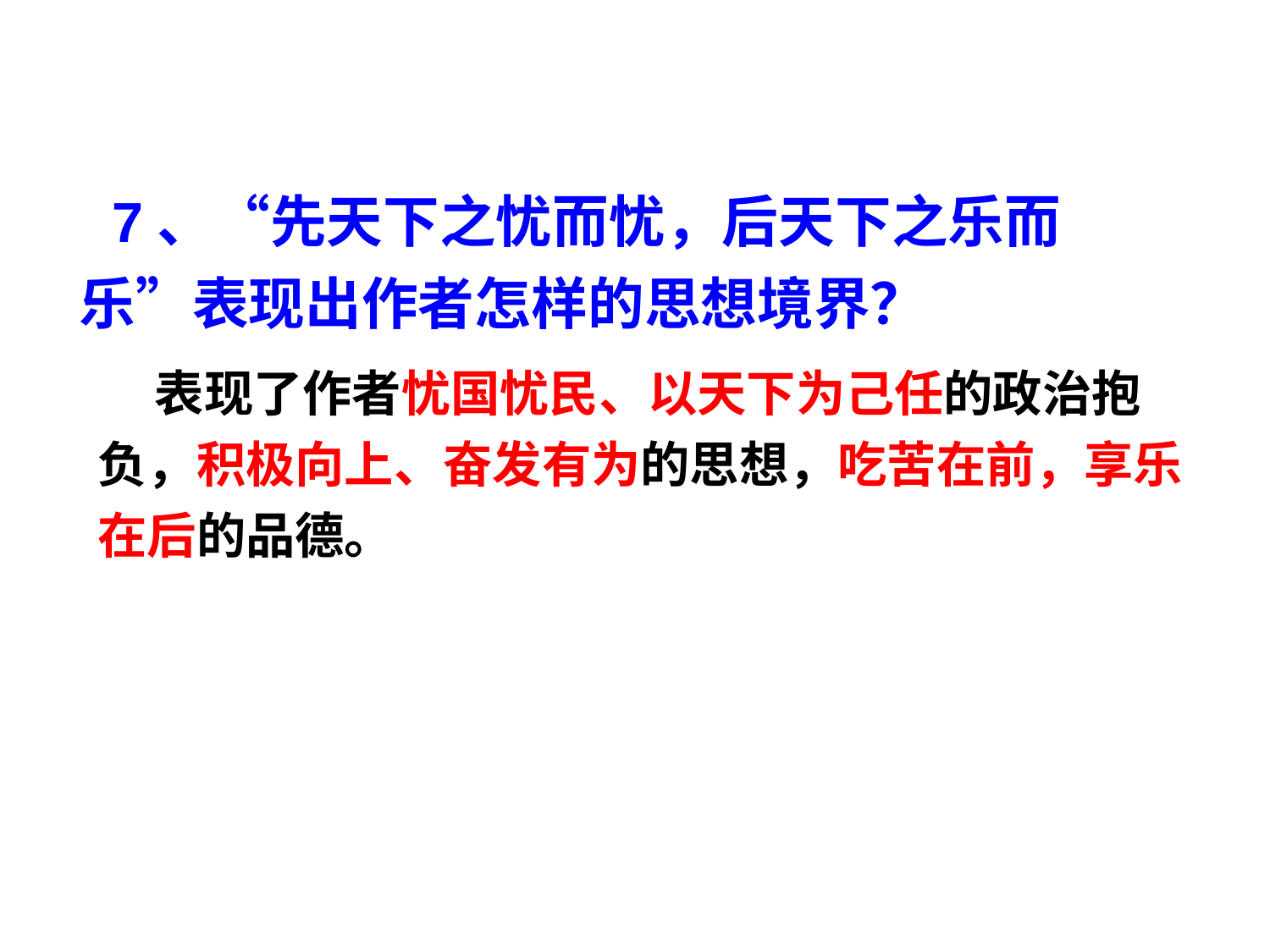

7、“先天下之忧而忧，后天下之乐而乐”表现出作者怎样的思想境界？
    表现了作者忧国忧民、以天下为己任的政治抱负，积极向上、奋发有为的思想，吃苦在前，享乐在后的品德。